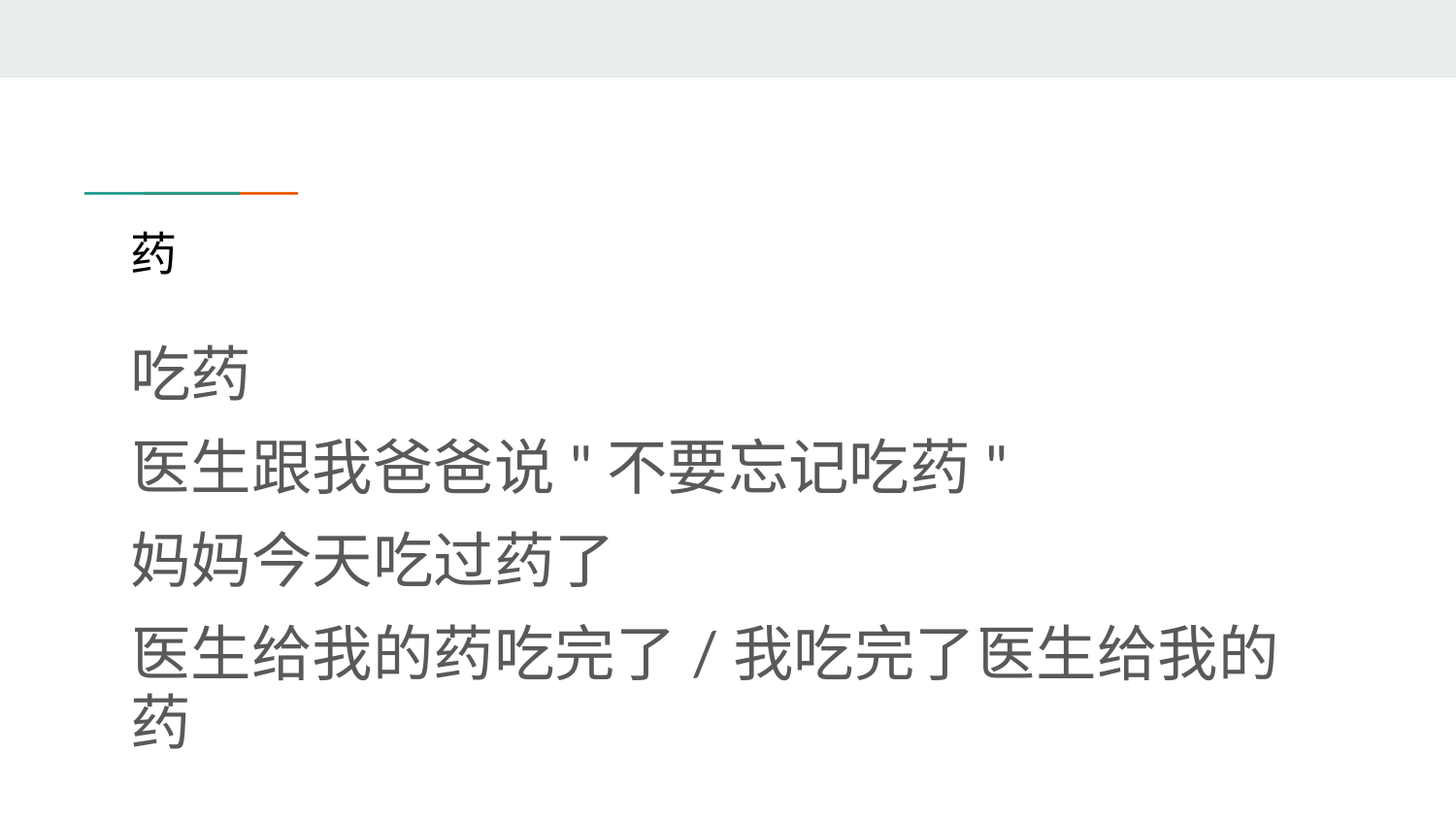

# 药
吃药
医生跟我爸爸说"不要忘记吃药"
妈妈今天吃过药了
医生给我的药吃完了/我吃完了医生给我的药